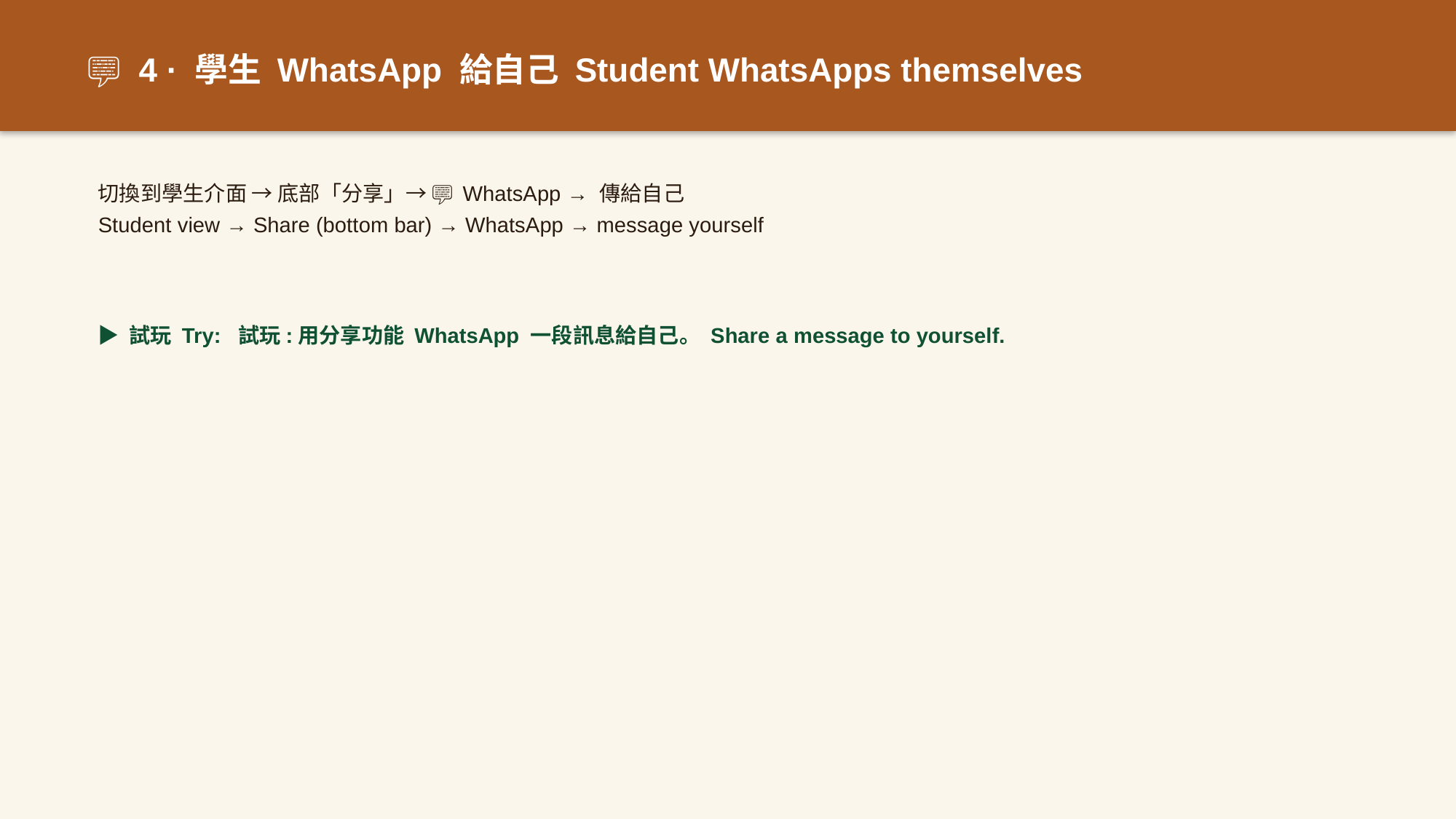

💬  4 · 學生 WhatsApp 給自己 Student WhatsApps themselves
切換到學生介面 → 底部「分享」→ 💬 WhatsApp → 傳給自己
Student view → Share (bottom bar) → WhatsApp → message yourself
▶ 試玩 Try:  試玩:用分享功能 WhatsApp 一段訊息給自己。 Share a message to yourself.